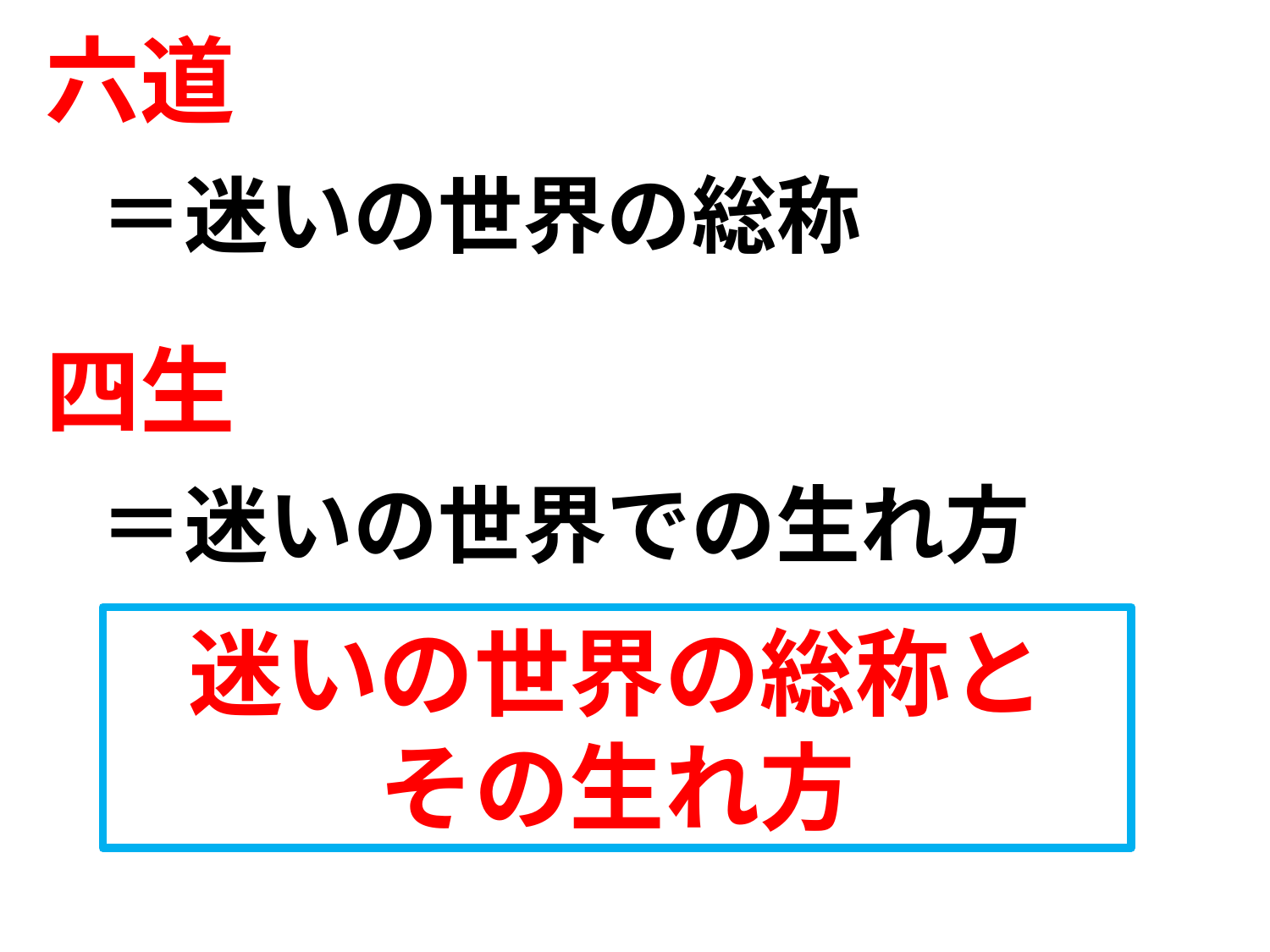

六道
＝迷いの世界の総称
四生
＝迷いの世界での生れ方
迷いの世界の総称と
その生れ方